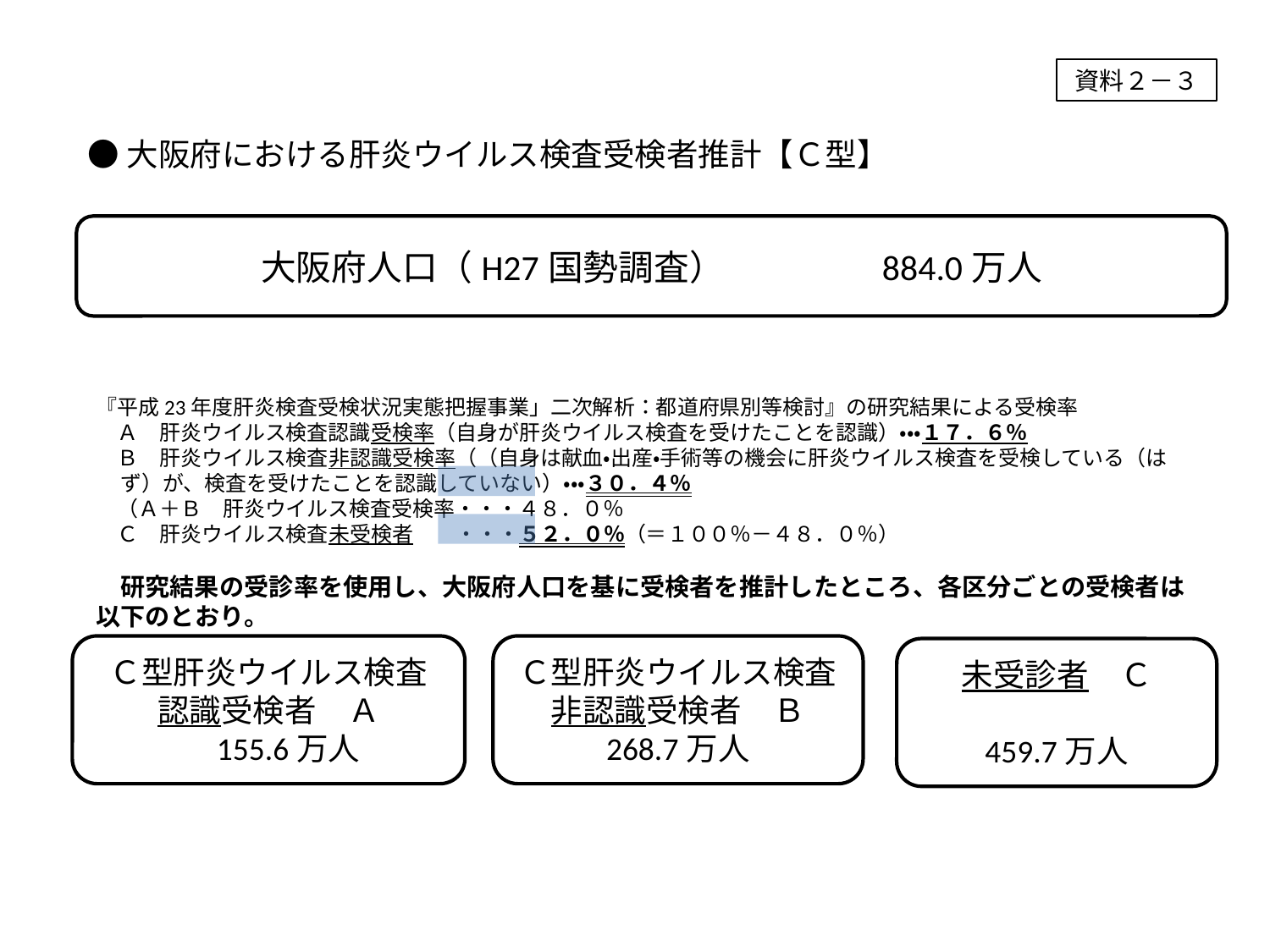

資料２－３
●大阪府における肝炎ウイルス検査受検者推計【Ｃ型】
大阪府人口（H27国勢調査）　　　　 884.0万人
『平成23年度肝炎検査受検状況実態把握事業」二次解析：都道府県別等検討』の研究結果による受検率
　Ａ　肝炎ウイルス検査認識受検率（自身が肝炎ウイルス検査を受けたことを認識）・・・１７．６％
　Ｂ　肝炎ウイルス検査非認識受検率（（自身は献血・出産・手術等の機会に肝炎ウイルス検査を受検している（はず）が、検査を受けたことを認識していない）・・・３０．４％
　（Ａ＋Ｂ　肝炎ウイルス検査受検率・・・４８．０％
　Ｃ　肝炎ウイルス検査未受検者　　・・・５２．０％（＝１００％－４８．０％）

研究結果の受診率を使用し、大阪府人口を基に受検者を推計したところ、各区分ごとの受検者は以下のとおり。

Ｃ型肝炎ウイルス検査
認識受検者　Ａ
　155.6万人
Ｃ型肝炎ウイルス検査
非認識受検者　Ｂ
268.7万人
未受診者　Ｃ

459.7万人